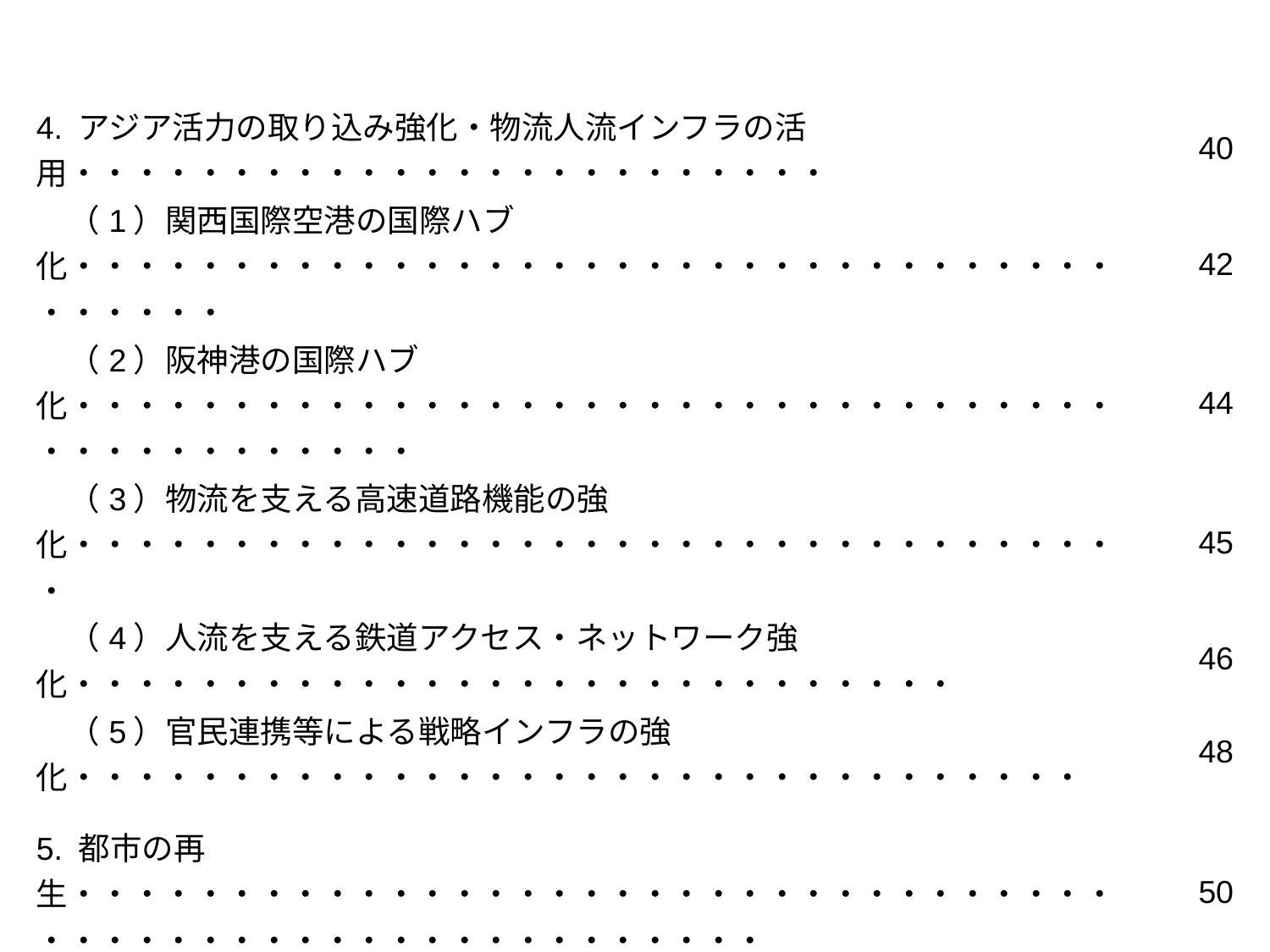

| 4. アジア活力の取り込み強化・物流人流インフラの活用・・・・・・・・・・・・・・・・・・・・・・・・ | 40 |
| --- | --- |
| （1）関西国際空港の国際ハブ化・・・・・・・・・・・・・・・・・・・・・・・・・・・・・・・・・・・・・・・ | 42 |
| （2）阪神港の国際ハブ化・・・・・・・・・・・・・・・・・・・・・・・・・・・・・・・・・・・・・・・・・・・・・ | 44 |
| （3）物流を支える高速道路機能の強化・・・・・・・・・・・・・・・・・・・・・・・・・・・・・・・・・・ | 45 |
| （4）人流を支える鉄道アクセス・ネットワーク強化・・・・・・・・・・・・・・・・・・・・・・・・・・・・ | 46 |
| （5）官民連携等による戦略インフラの強化・・・・・・・・・・・・・・・・・・・・・・・・・・・・・・・・ | 48 |
|  |  |
| 5. 都市の再生・・・・・・・・・・・・・・・・・・・・・・・・・・・・・・・・・・・・・・・・・・・・・・・・・・・・・・・・ | 50 |
| （1）企業・人材・情報が集い、イノベーションが生まれる都市づくり・・・・・・・・・・・・・・・ | 52 |
| （2）安全・安心を確保し、持続的に発展する都市づくり・・・・・・・・・・・・・・・・・・・・・・ | 55 |
| （3）新たなエネルギー社会の構築と環境先進都市づくり・・・・・・・・・・・・・・・・・・・・・・ | 59 |
| （4）みどりを活かした都市づくり・・・・・・・・・・・・・・・・・・・・・・・・・・・・・・・・・・・・・・・・・・ | 62 |
| （5）農空間の多面的な機能を活かした都市づくり・都市農業の推進・・・・・・・・・・・・ | 63 |
|  |  |